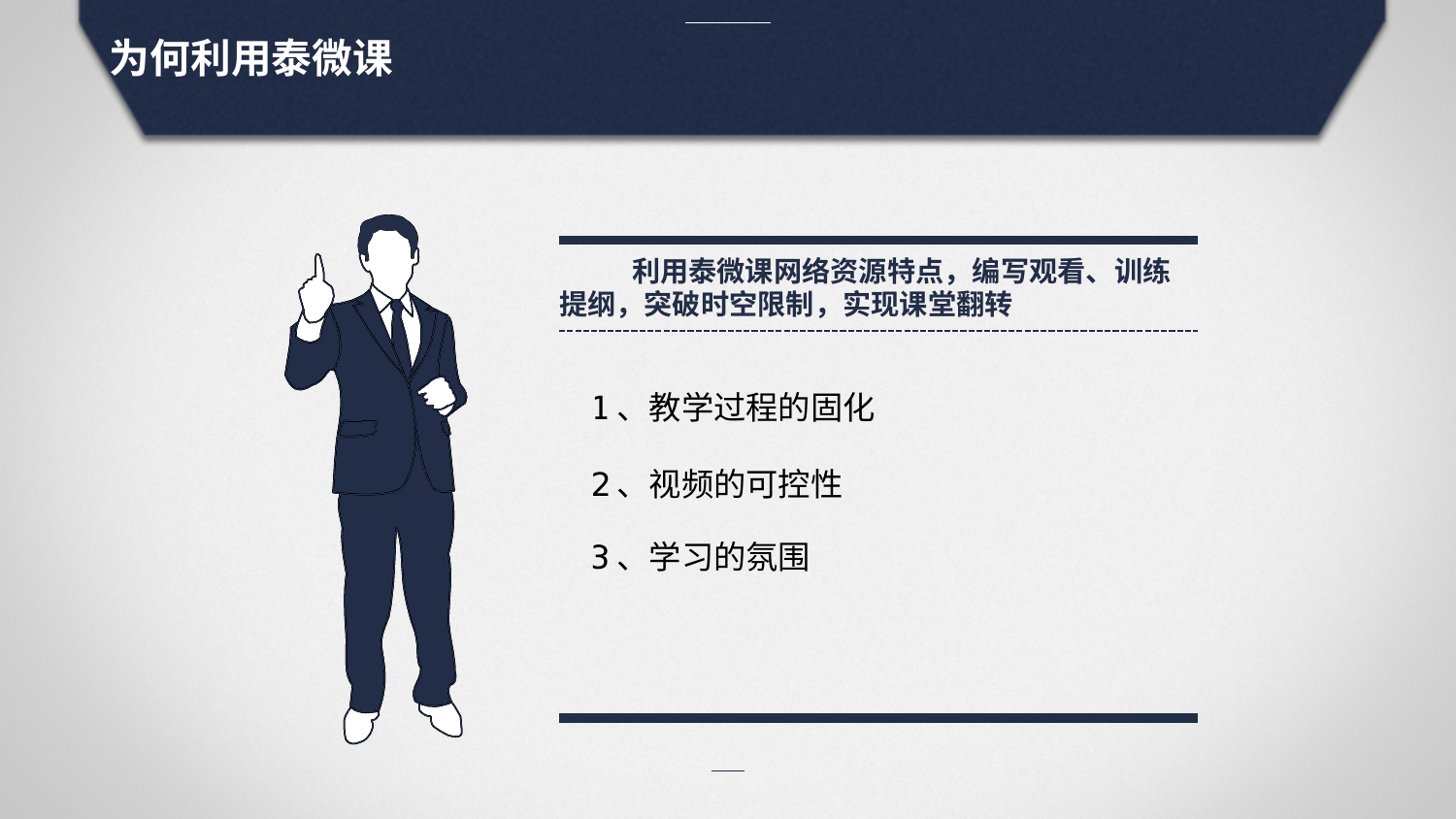

为何利用泰微课

        利用泰微课网络资源特点，编写观看、训练提纲，突破时空限制，实现课堂翻转
1、教学过程的固化
2、视频的可控性
3、学习的氛围
4